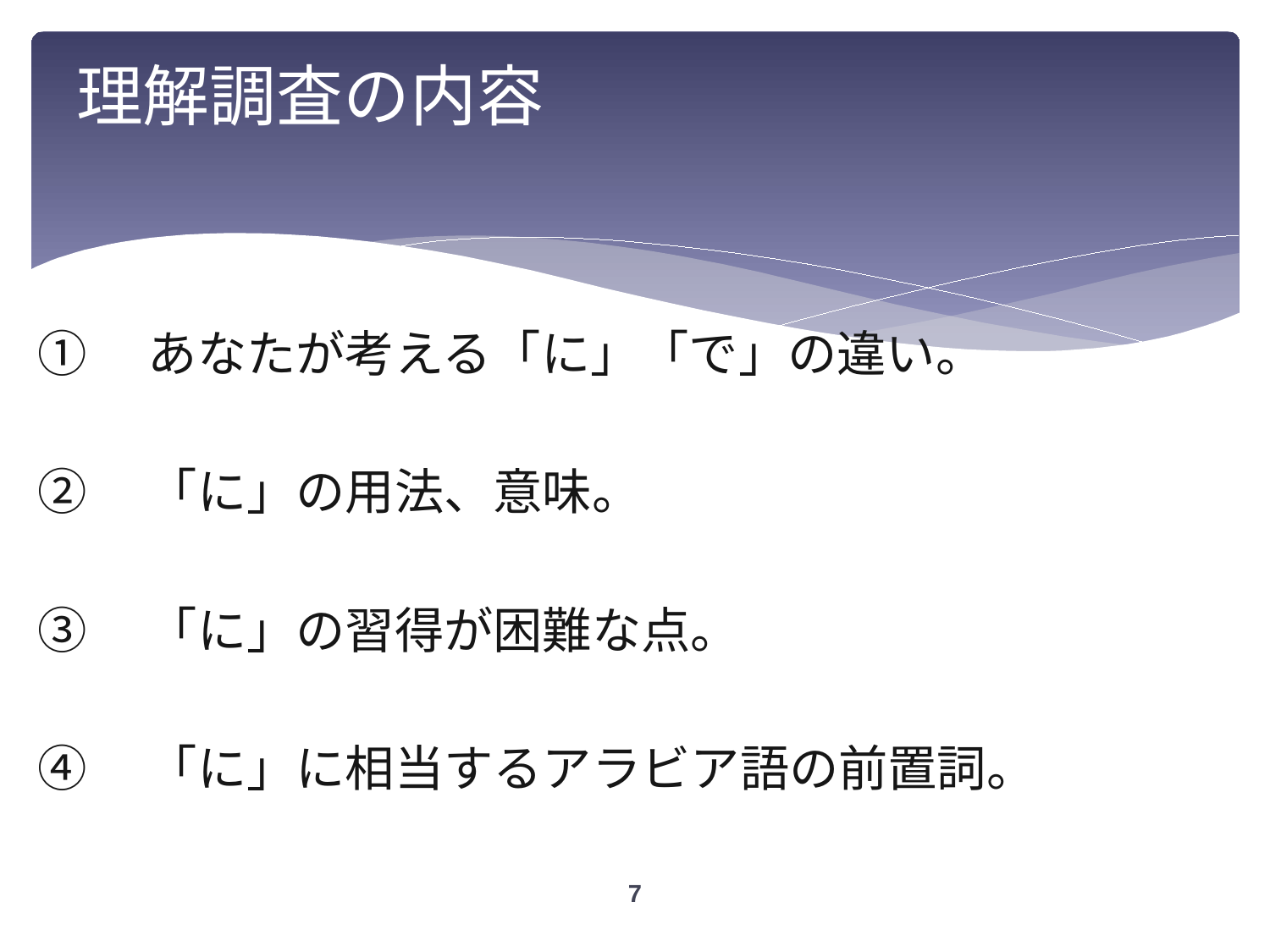

# 理解調査の内容

①　あなたが考える「に」「で」の違い。

②　「に」の用法、意味。

③　「に」の習得が困難な点。

④　「に」に相当するアラビア語の前置詞。

7